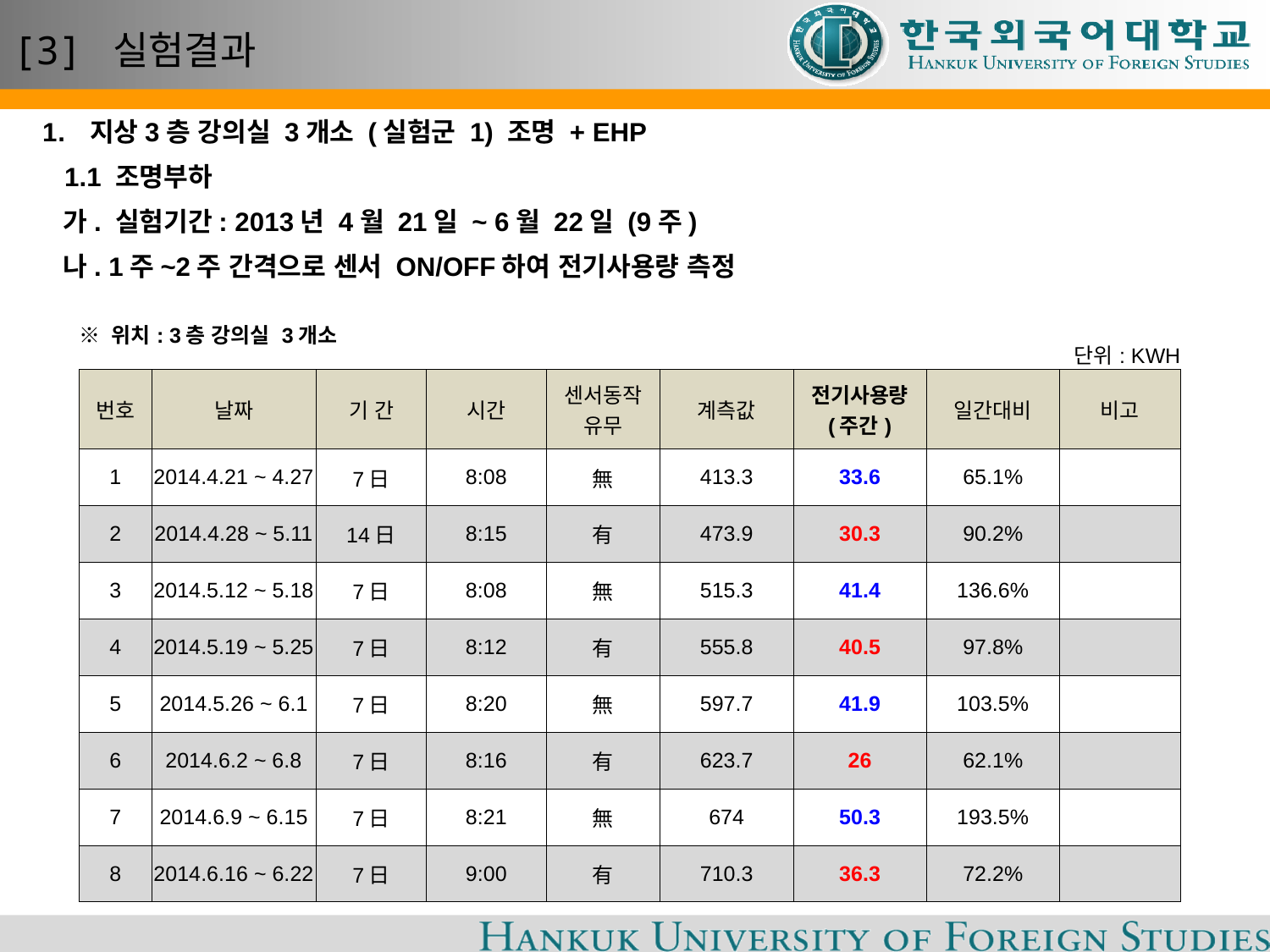

# [3] 실험결과

지상3층 강의실 3개소 (실험군 1) 조명 + EHP
   1.1 조명부하
  가. 실험기간: 2013년 4월 21일 ~ 6월 22일 (9주)
  나. 1주~2주 간격으로 센서 ON/OFF하여 전기사용량 측정
| ※ 위치: 3층 강의실 3개소 |  |  |  |  |  |  | 단위: KWH |  |
| --- | --- | --- | --- | --- | --- | --- | --- | --- |
| 번호 | 날짜 | 기 간 | 시간 | 센서동작 유무 | 계측값 | 전기사용량 (주간) | 일간대비 | 비고 |
| 1 | 2014.4.21 ~ 4.27 | 7日 | 8:08 | 無 | 413.3 | 33.6 | 65.1% |  |
| 2 | 2014.4.28 ~ 5.11 | 14日 | 8:15 | 有 | 473.9 | 30.3 | 90.2% |  |
| 3 | 2014.5.12 ~ 5.18 | 7日 | 8:08 | 無 | 515.3 | 41.4 | 136.6% |  |
| 4 | 2014.5.19 ~ 5.25 | 7日 | 8:12 | 有 | 555.8 | 40.5 | 97.8% |  |
| 5 | 2014.5.26 ~ 6.1 | 7日 | 8:20 | 無 | 597.7 | 41.9 | 103.5% |  |
| 6 | 2014.6.2 ~ 6.8 | 7日 | 8:16 | 有 | 623.7 | 26 | 62.1% |  |
| 7 | 2014.6.9 ~ 6.15 | 7日 | 8:21 | 無 | 674 | 50.3 | 193.5% |  |
| 8 | 2014.6.16 ~ 6.22 | 7日 | 9:00 | 有 | 710.3 | 36.3 | 72.2% |  |